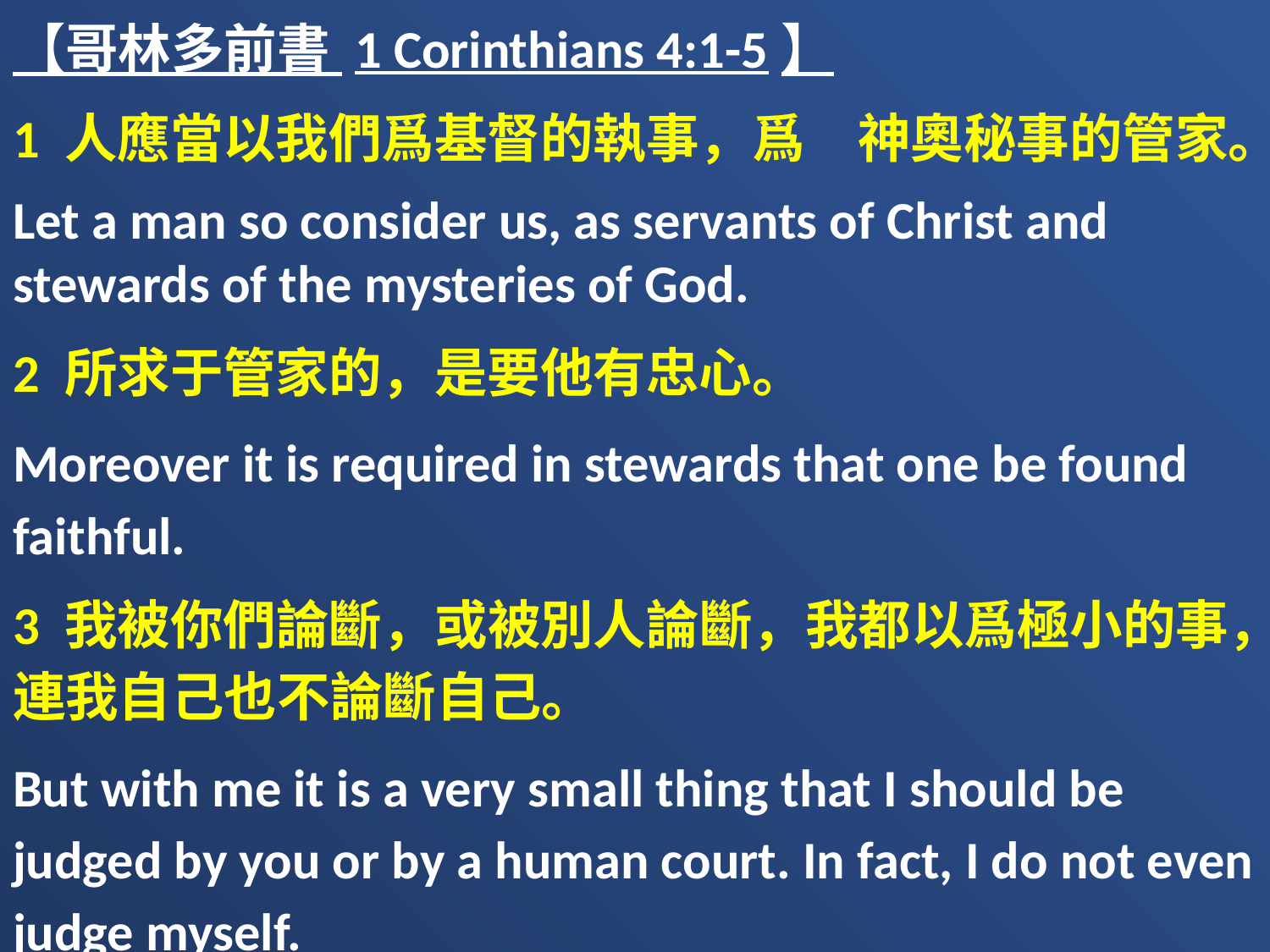

【哥林多前書 1 Corinthians 4:1-5】
1 人應當以我們爲基督的執事，爲　神奧秘事的管家。
Let a man so consider us, as servants of Christ and stewards of the mysteries of God.
2 所求于管家的，是要他有忠心。
Moreover it is required in stewards that one be found faithful.
3 我被你們論斷，或被別人論斷，我都以爲極小的事，連我自己也不論斷自己。
But with me it is a very small thing that I should be judged by you or by a human court. In fact, I do not even judge myself.